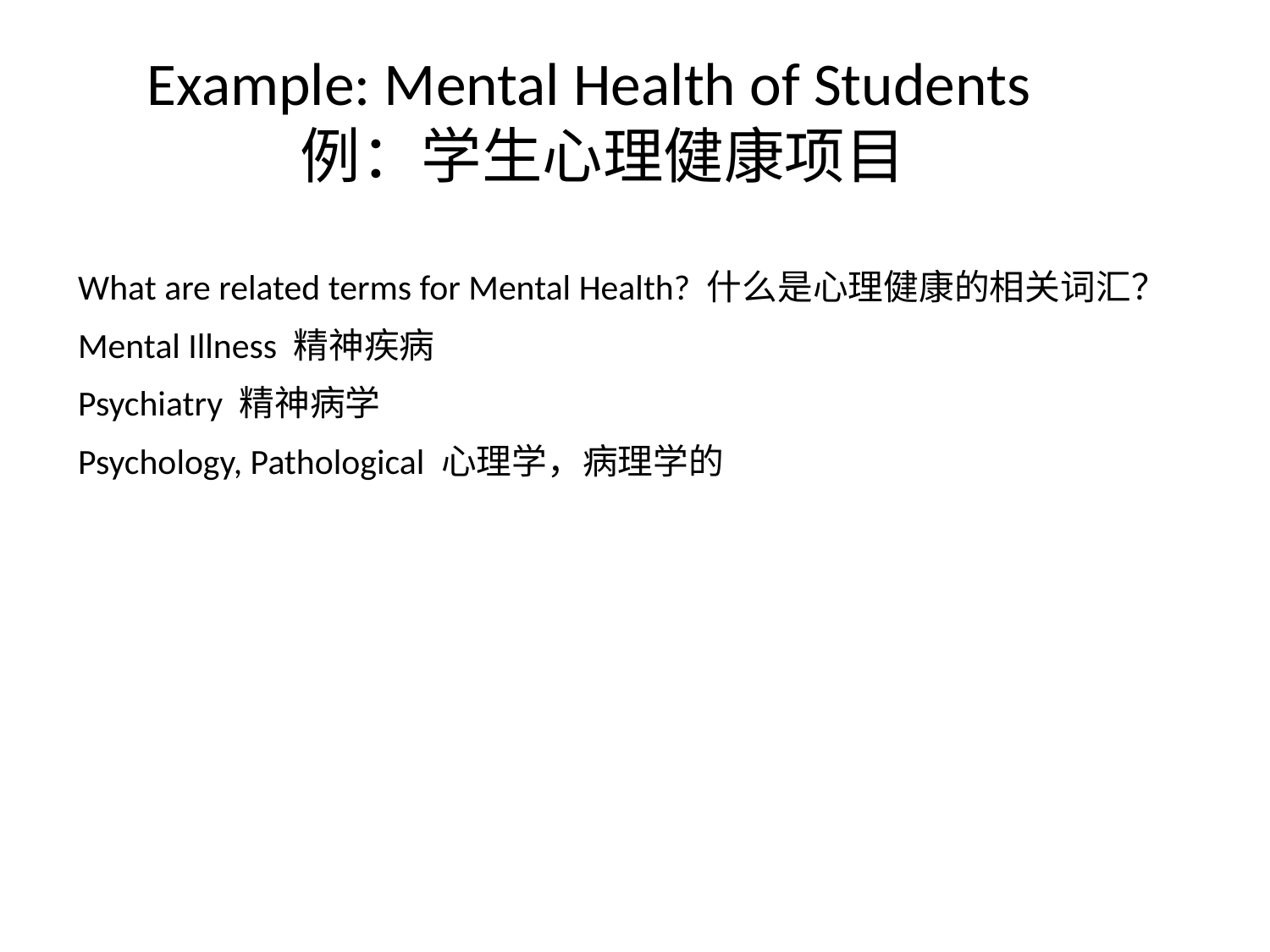

# Example: Mental Health of Students 例：学生心理健康项目
What are related terms for Mental Health? 什么是心理健康的相关词汇？
Mental Illness 精神疾病
Psychiatry 精神病学
Psychology, Pathological 心理学，病理学的